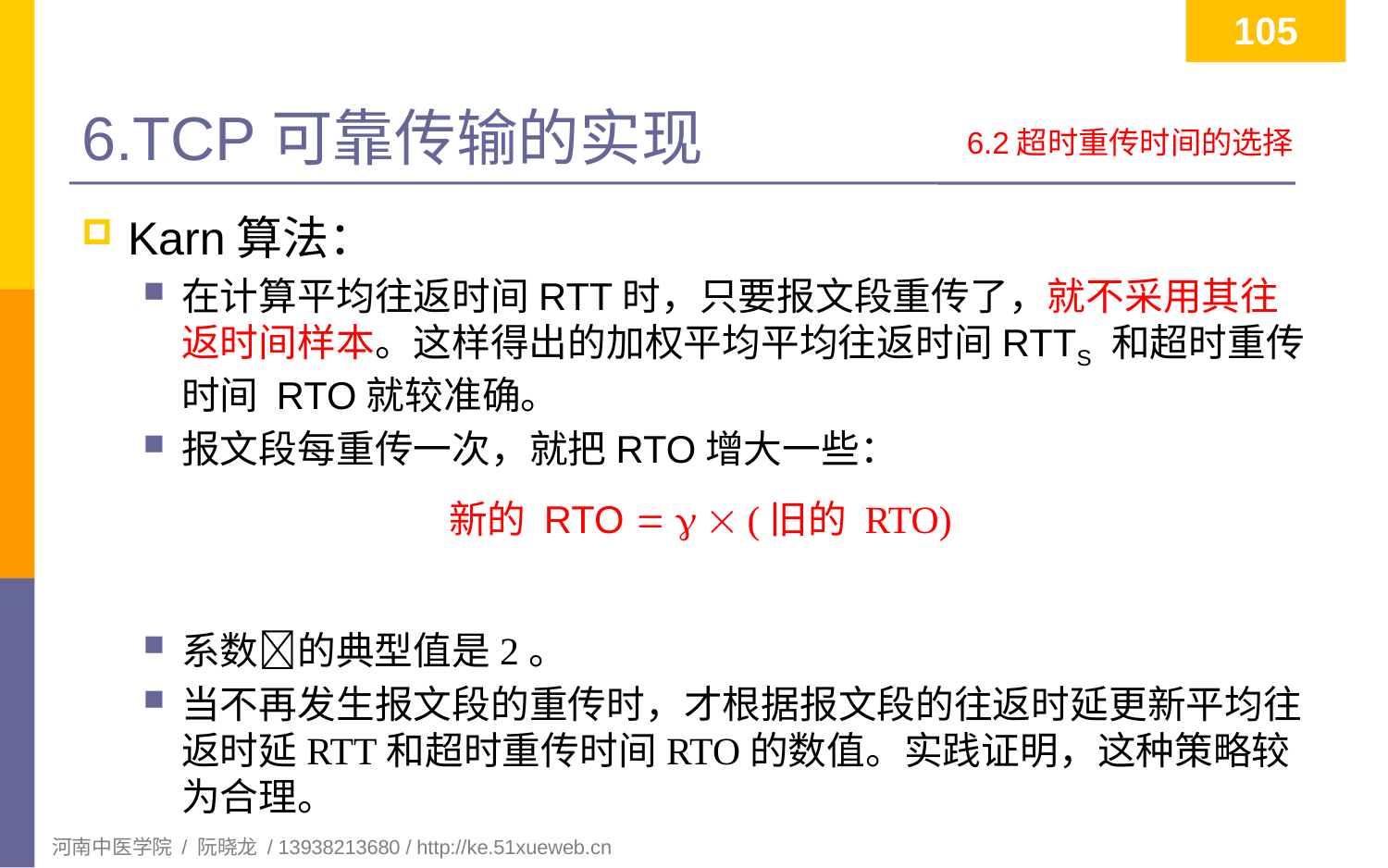

105
# 6.TCP可靠传输的实现
6.2超时重传时间的选择
Karn算法：
在计算平均往返时间RTT时，只要报文段重传了，就不采用其往返时间样本。这样得出的加权平均平均往返时间RTTS 和超时重传时间 RTO就较准确。
报文段每重传一次，就把RTO增大一些：

系数γ的典型值是2。
当不再发生报文段的重传时，才根据报文段的往返时延更新平均往返时延RTT和超时重传时间RTO的数值。实践证明，这种策略较为合理。

新的 RTO = γ × (旧的 RTO)